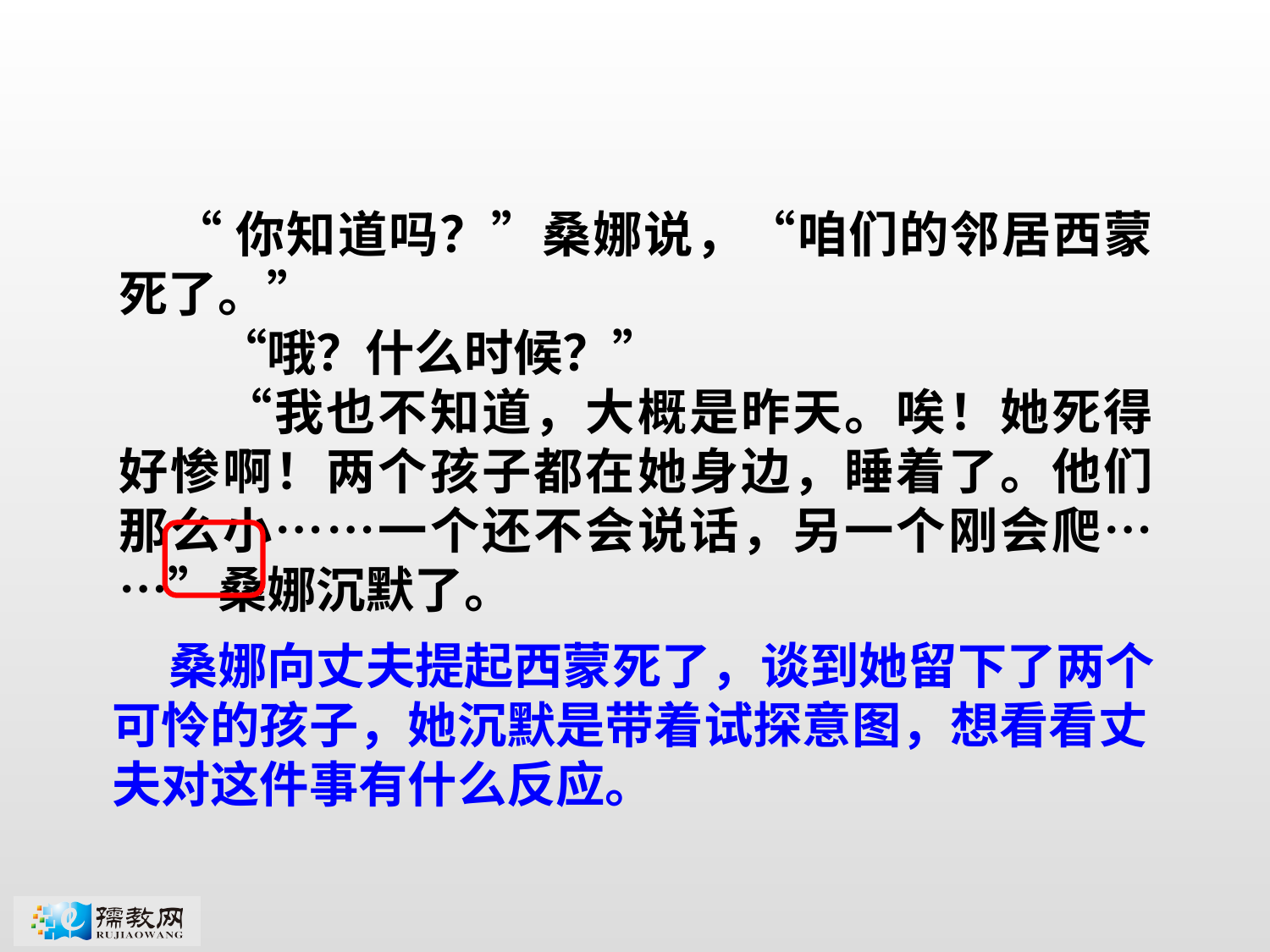

“你知道吗？”桑娜说，“咱们的邻居西蒙死了。”
　　“哦？什么时候？”
　　“我也不知道，大概是昨天。唉！她死得好惨啊！两个孩子都在她身边，睡着了。他们那么小……一个还不会说话，另一个刚会爬……”桑娜沉默了。

    桑娜向丈夫提起西蒙死了，谈到她留下了两个可怜的孩子，她沉默是带着试探意图，想看看丈夫对这件事有什么反应。